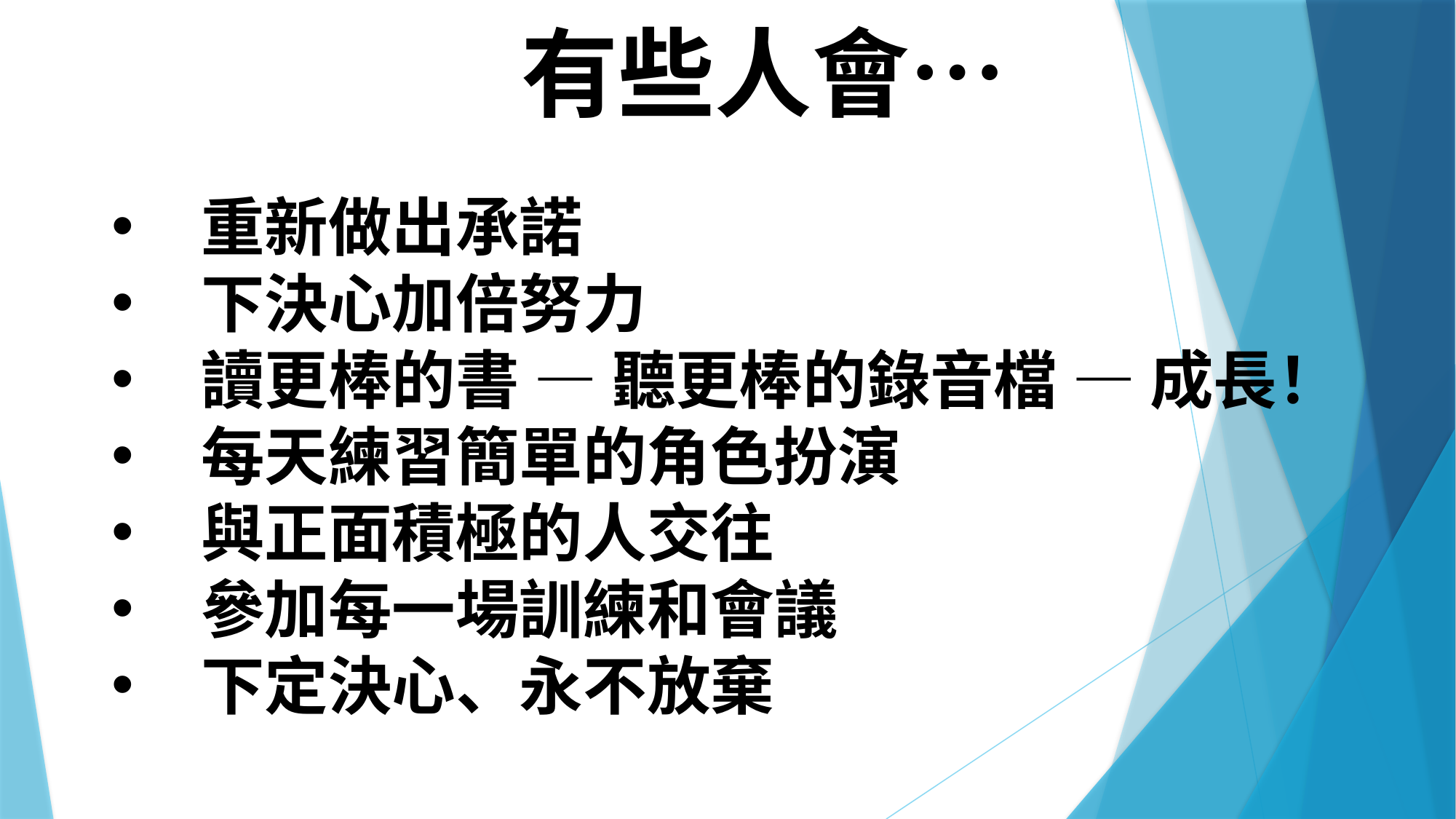

有些人會…

重新做出承諾
下決心加倍努力
讀更棒的書 — 聽更棒的錄音檔 — 成長！
每天練習簡單的角色扮演
與正面積極的人交往
參加每一場訓練和會議
下定決心、永不放棄